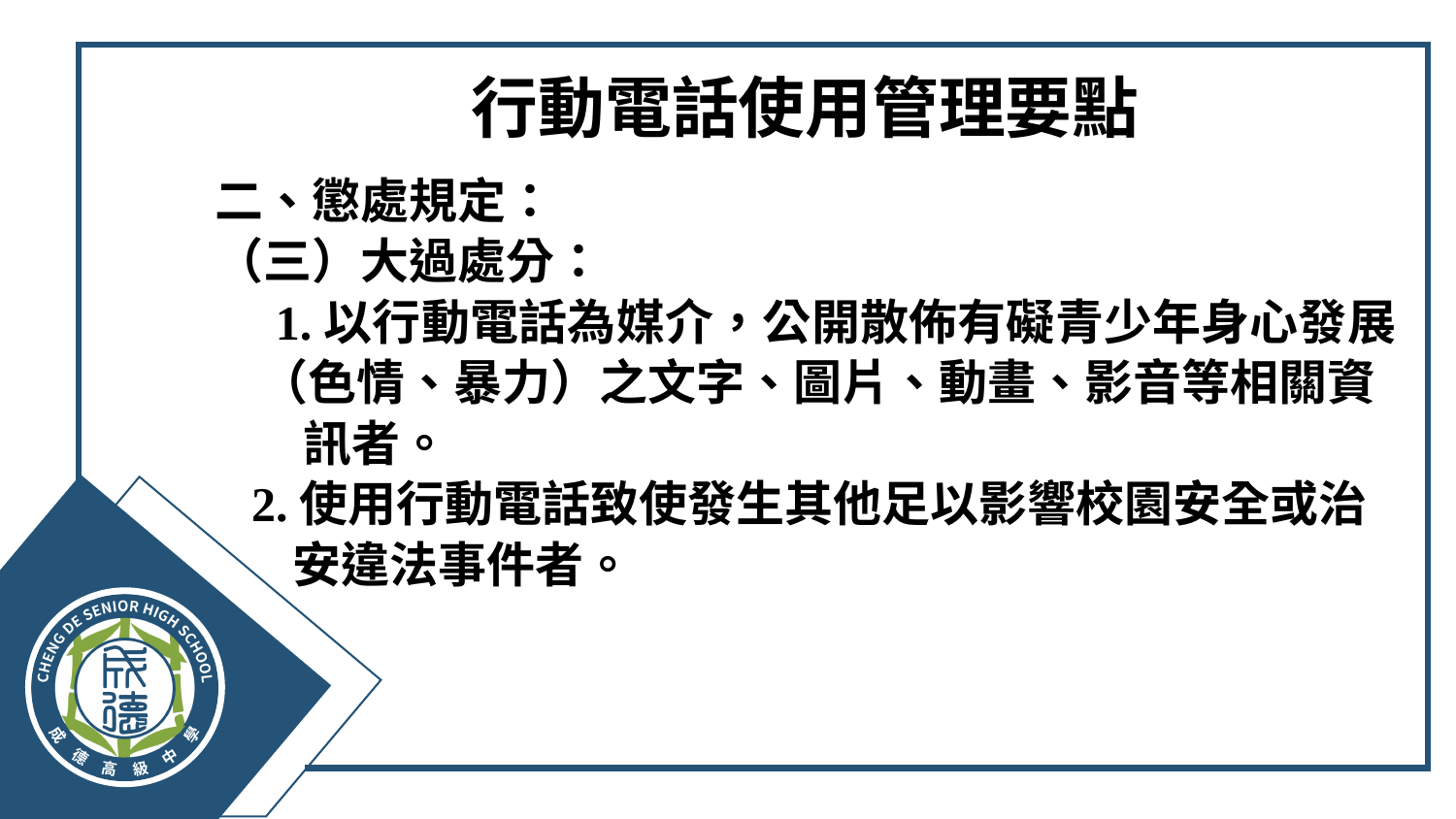

行動電話使用管理要點
二、懲處規定：
（三）大過處分：
　1.以行動電話為媒介，公開散佈有礙青少年身心發展
   （色情、暴力）之文字、圖片、動畫、影音等相關資
       訊者。
   2.使用行動電話致使發生其他足以影響校園安全或治
      安違法事件者。